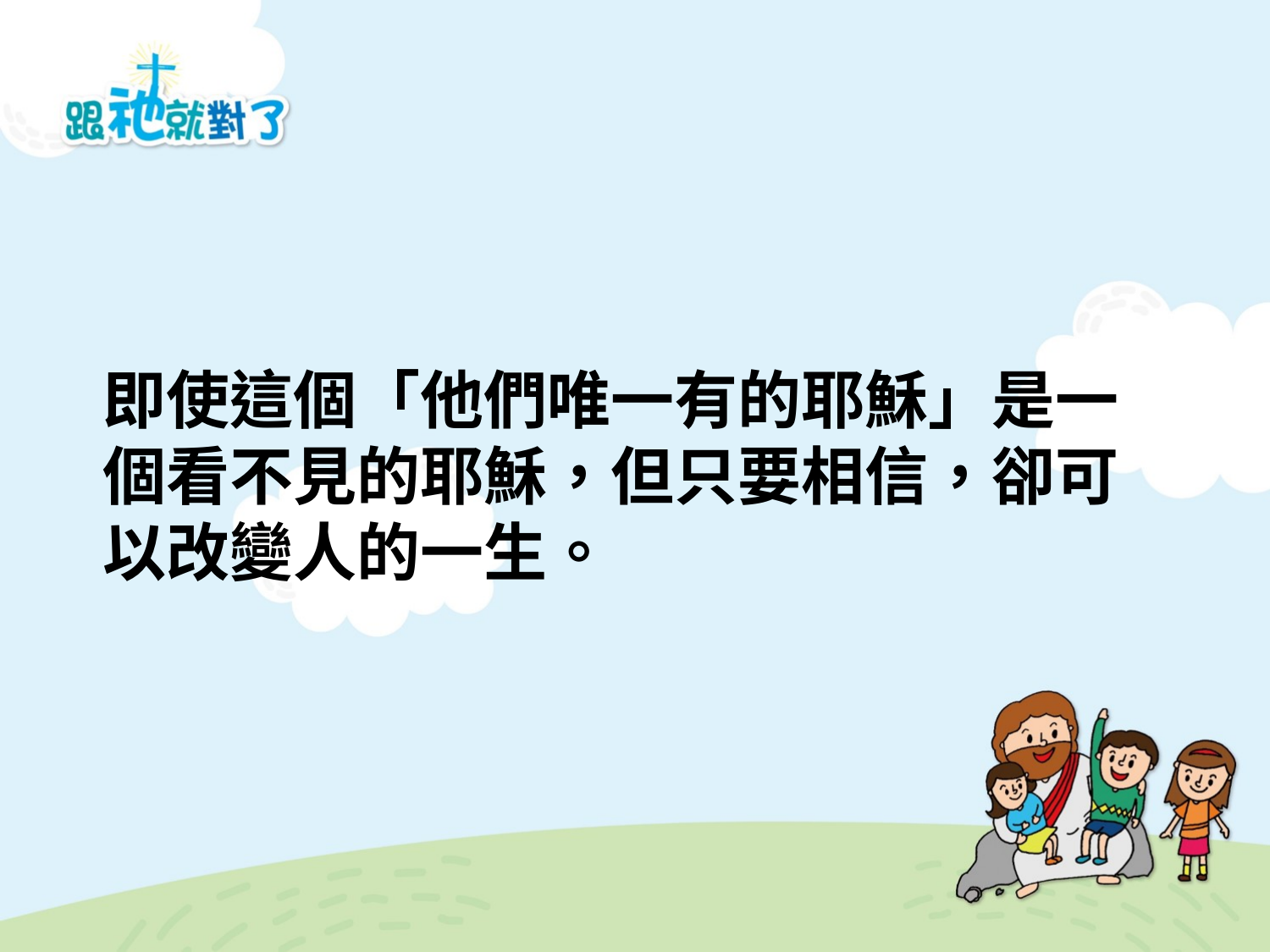

即使這個「他們唯一有的耶穌」是一個看不見的耶穌，但只要相信，卻可以改變人的一生。